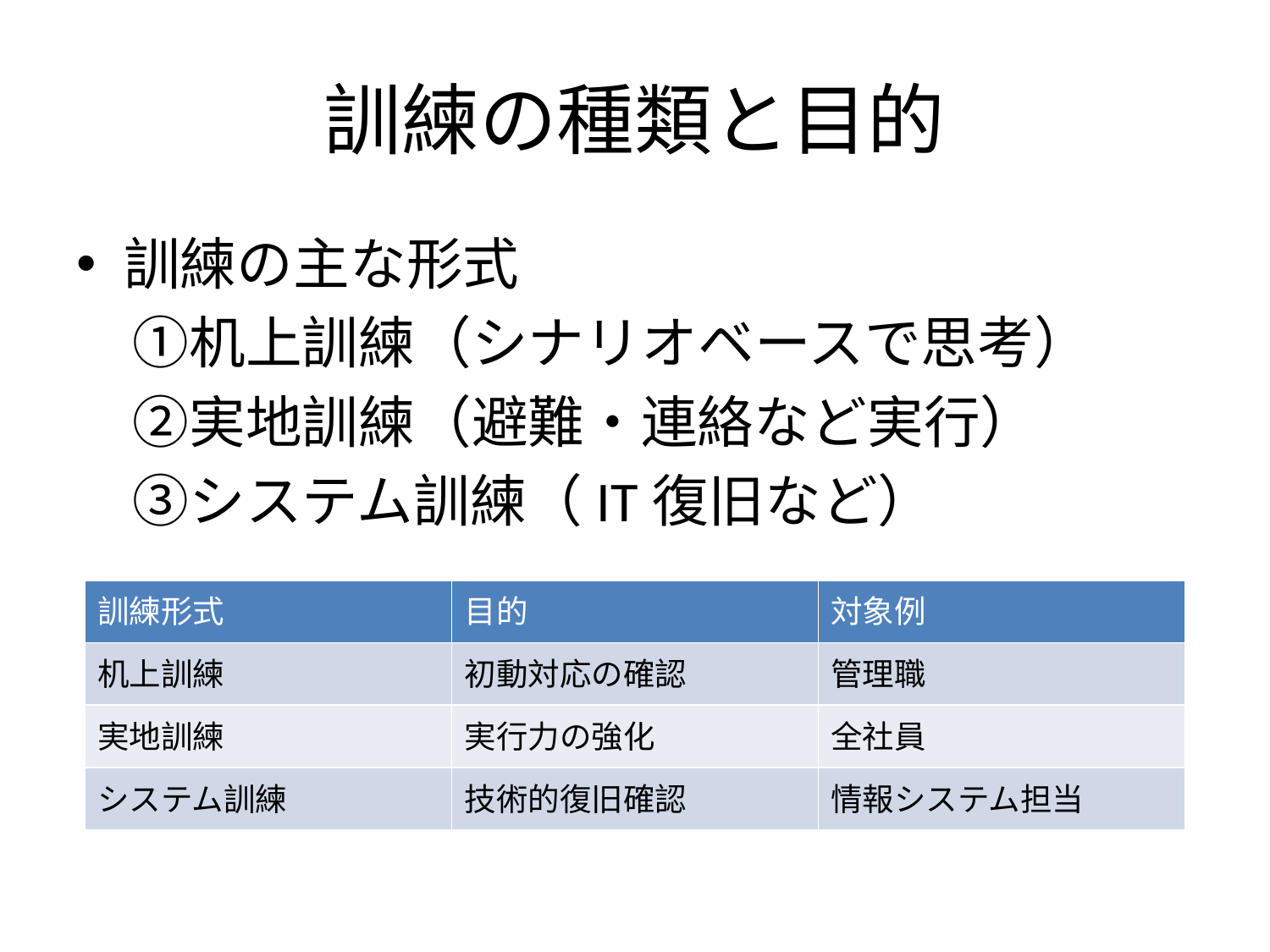

# 訓練の種類と目的
訓練の主な形式
　①机上訓練（シナリオベースで思考）
　②実地訓練（避難・連絡など実行）
　③システム訓練（IT復旧など）
| 訓練形式 | 目的 | 対象例 |
| --- | --- | --- |
| 机上訓練 | 初動対応の確認 | 管理職 |
| 実地訓練 | 実行力の強化 | 全社員 |
| システム訓練 | 技術的復旧確認 | 情報システム担当 |